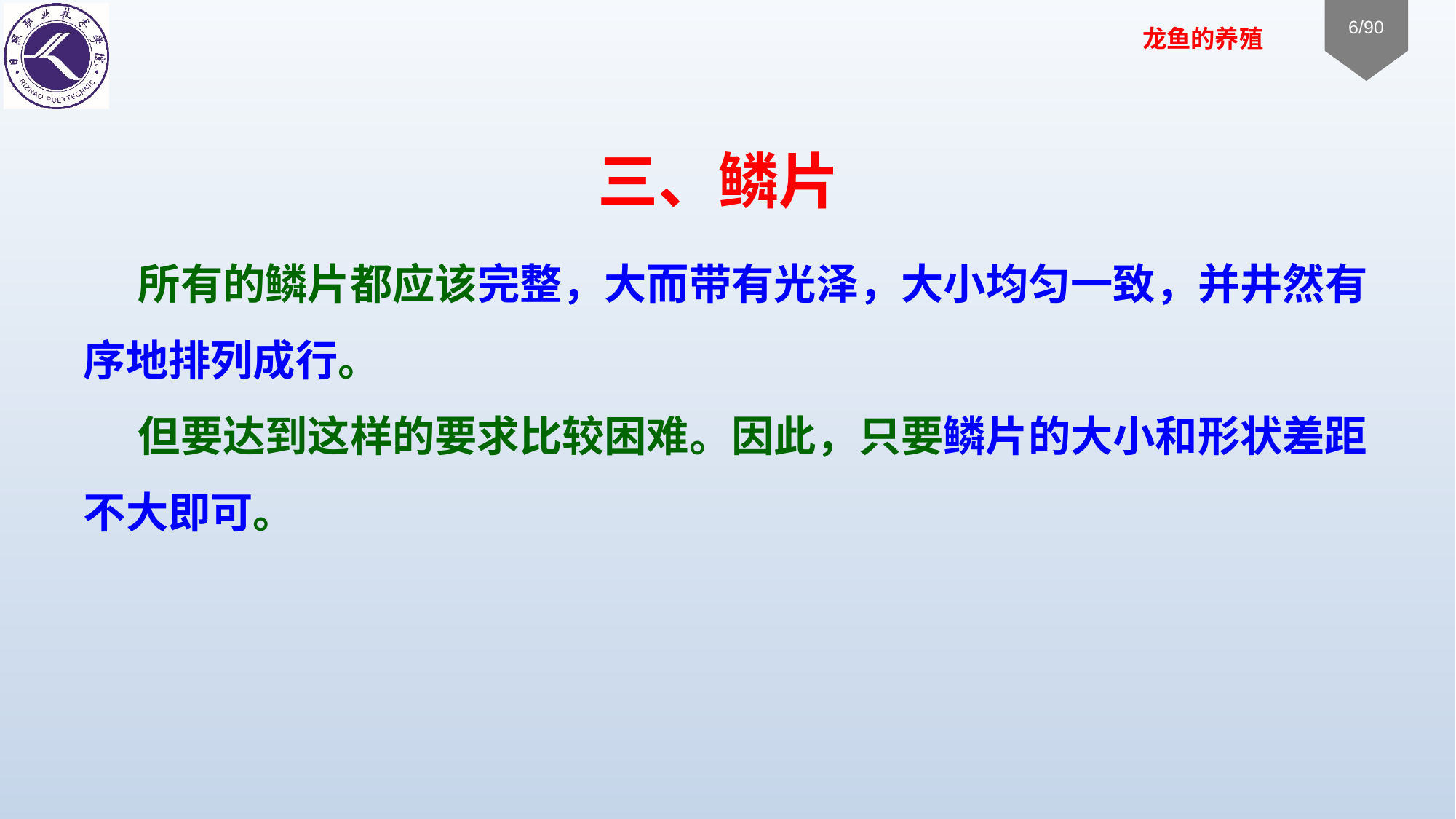

# 三、鳞片
所有的鳞片都应该完整，大而带有光泽，大小均匀一致，并井然有序地排列成行。
但要达到这样的要求比较困难。因此，只要鳞片的大小和形状差距不大即可。